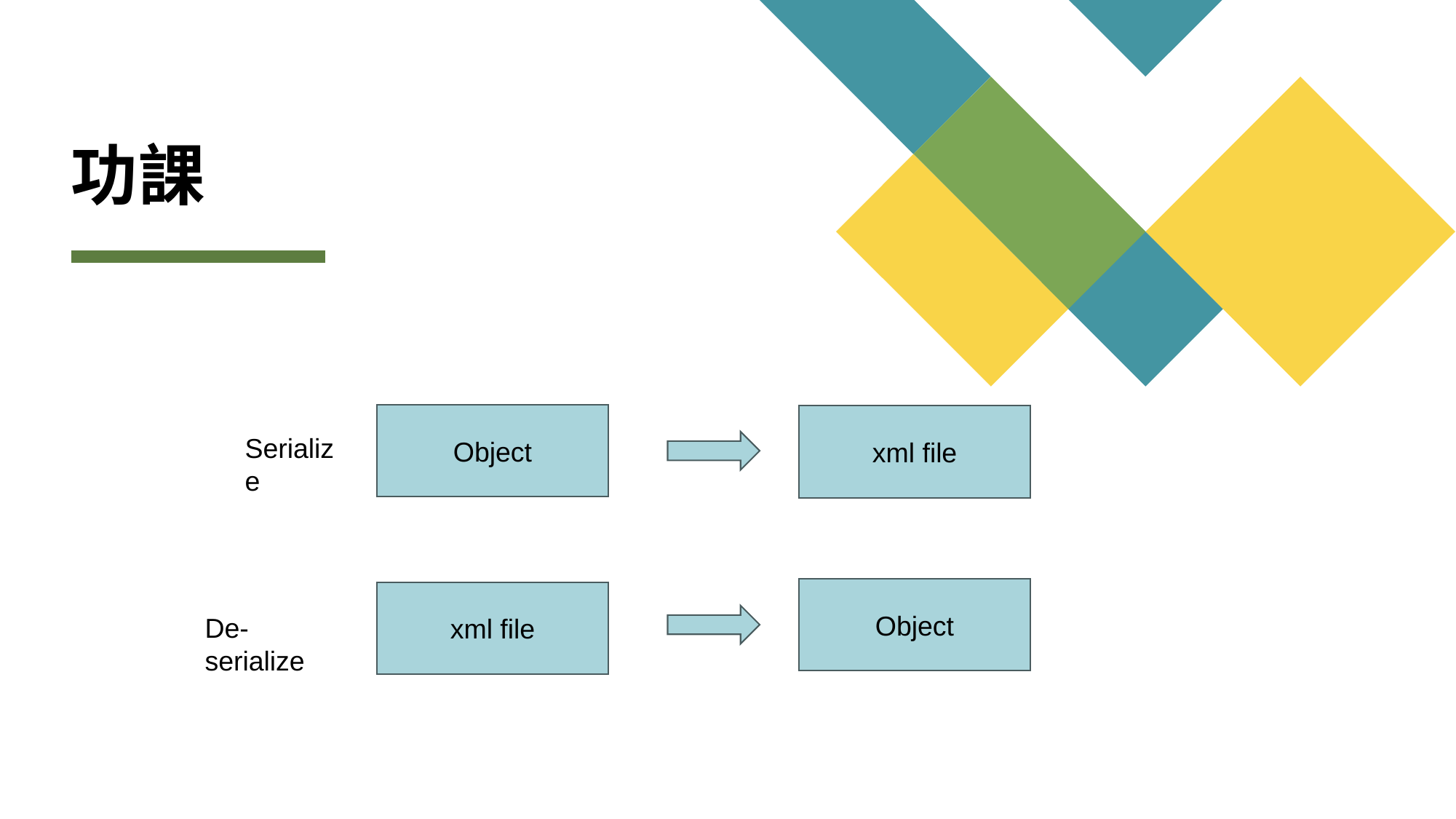

# 功課
Object
xml file
Serialize

Object
xml file
De-serialize